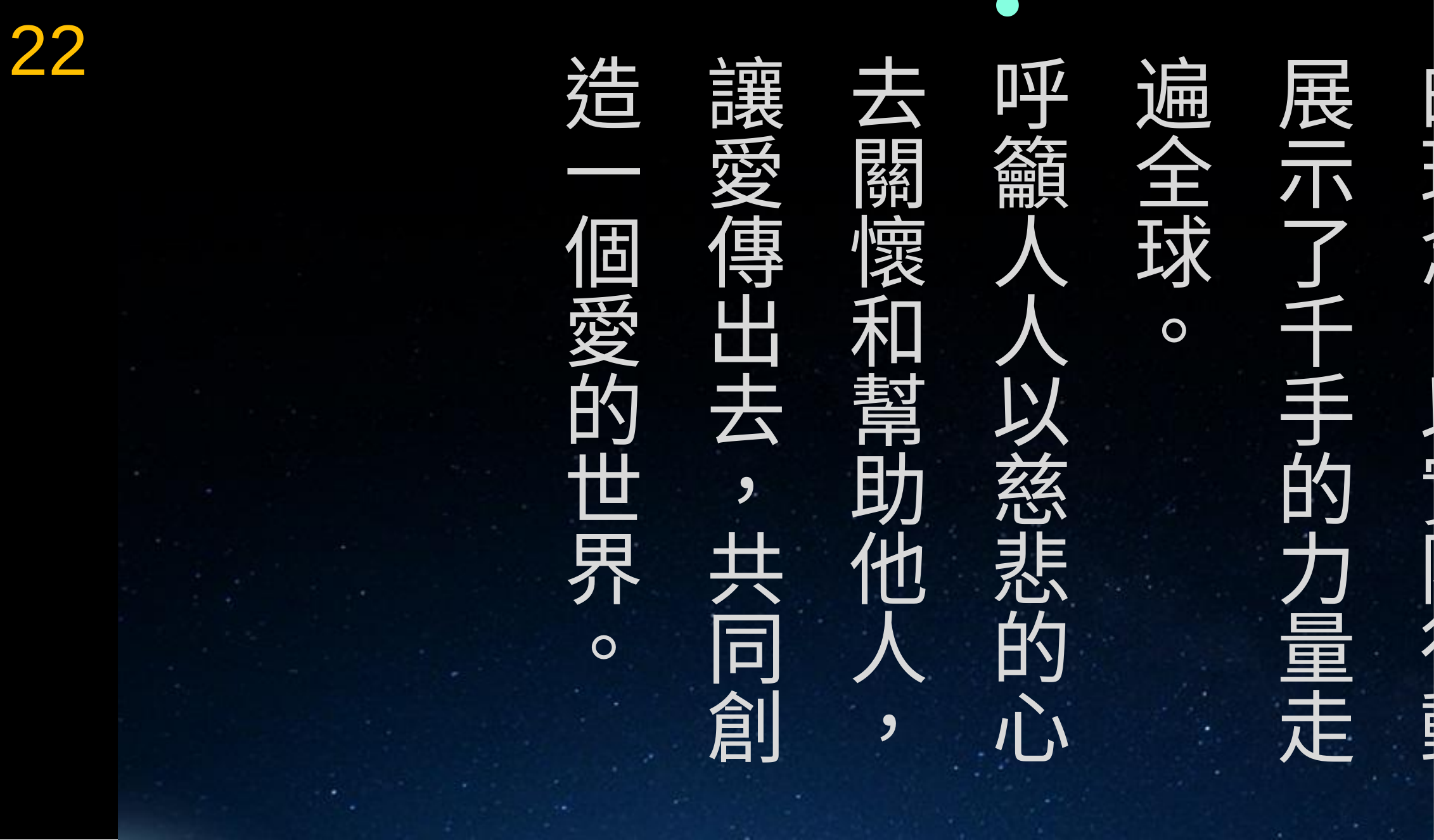

志工通過演繹千手手語，向大眾傳遞慈濟的理念，以實際行動展示了千手的力量走遍全球。
呼籲人人以慈悲的心去關懷和幫助他人，讓愛傳出去，共同創造一個愛的世界。

22